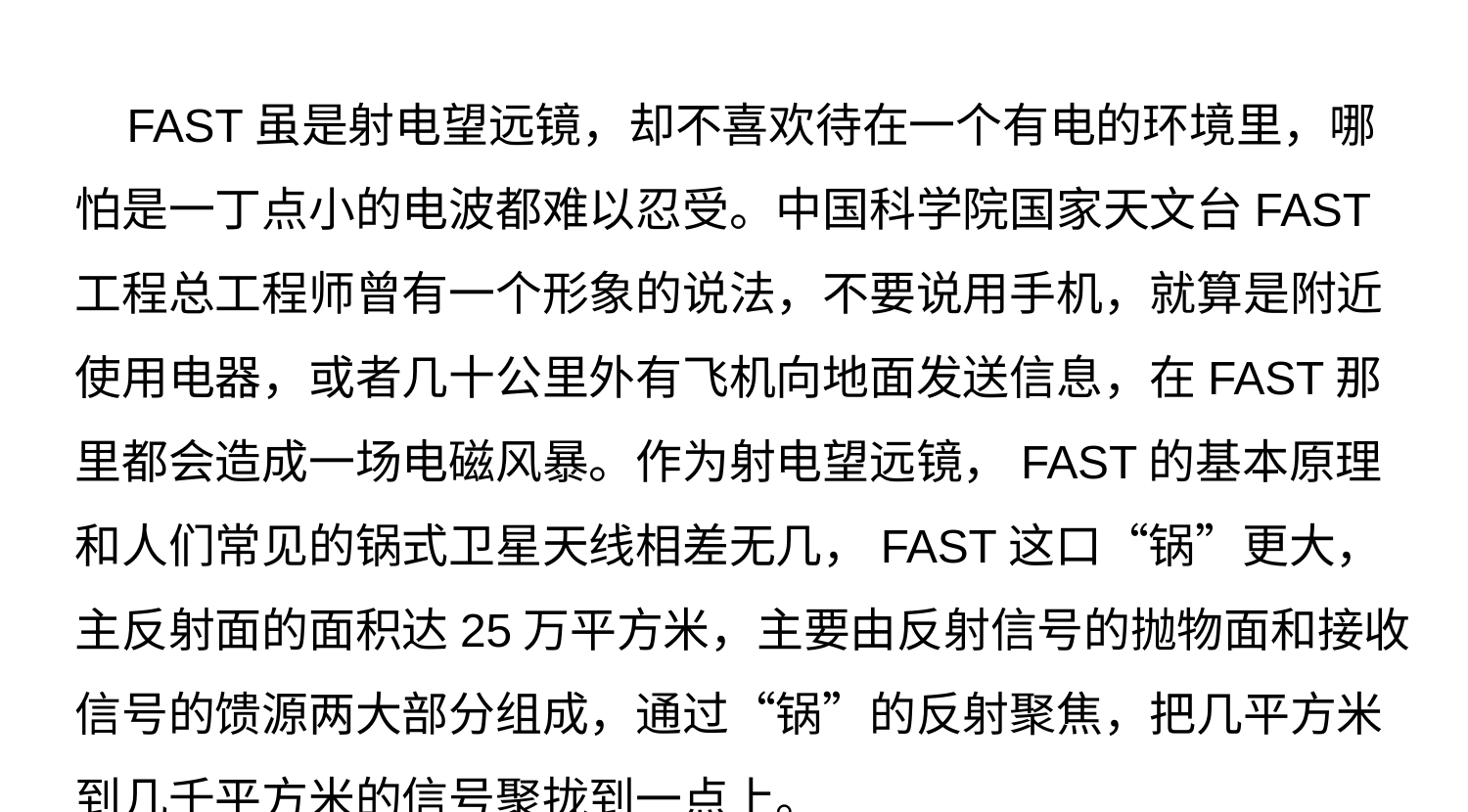

FAST虽是射电望远镜，却不喜欢待在一个有电的环境里，哪怕是一丁点小的电波都难以忍受。中国科学院国家天文台FAST工程总工程师曾有一个形象的说法，不要说用手机，就算是附近使用电器，或者几十公里外有飞机向地面发送信息，在FAST那里都会造成一场电磁风暴。作为射电望远镜，FAST的基本原理和人们常见的锅式卫星天线相差无几，FAST这口“锅”更大，主反射面的面积达25万平方米，主要由反射信号的抛物面和接收信号的馈源两大部分组成，通过“锅”的反射聚焦，把几平方米到几千平方米的信号聚拢到一点上。